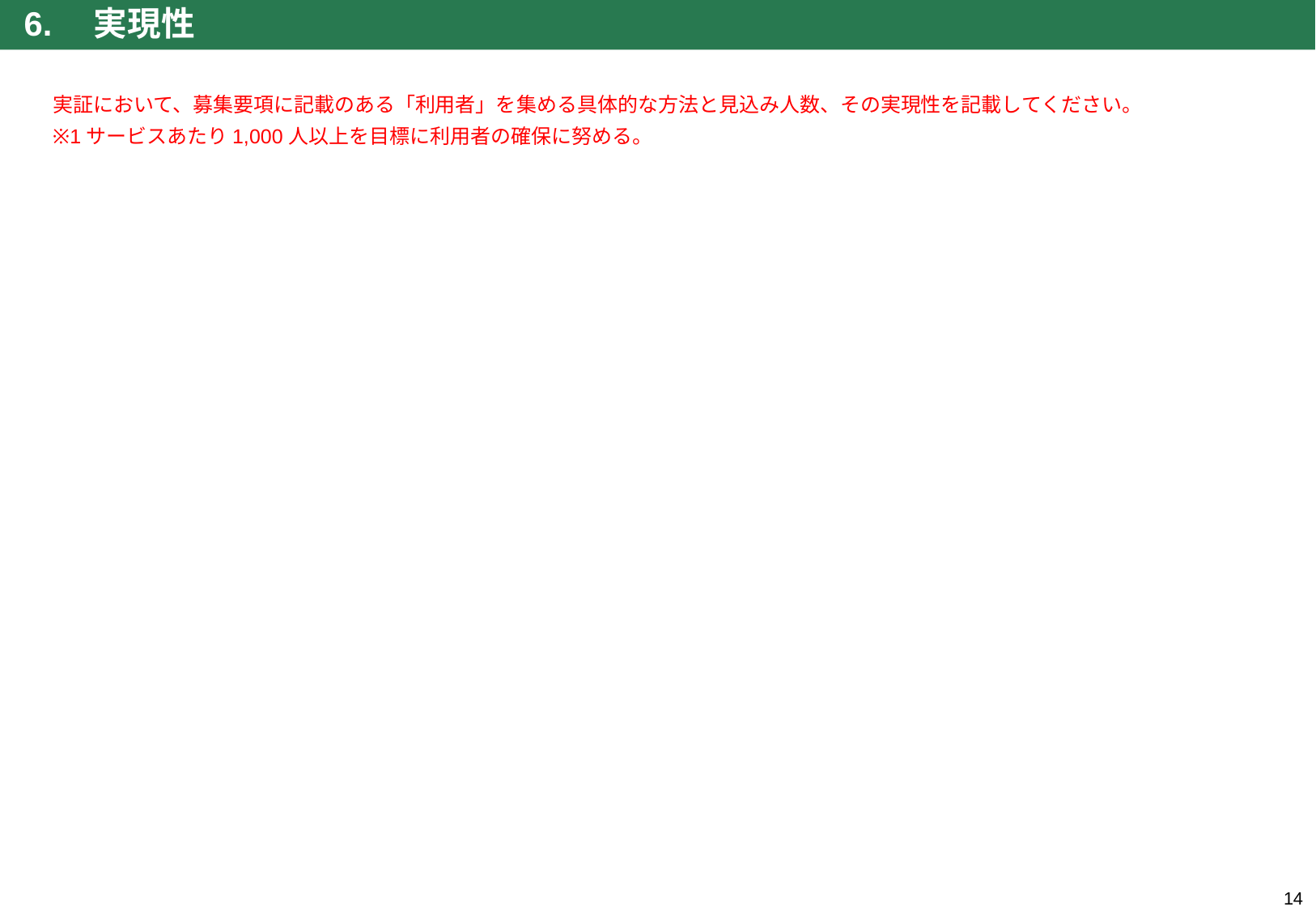

# 6.　実現性
実証において、募集要項に記載のある「利用者」を集める具体的な方法と見込み人数、その実現性を記載してください。
※1サービスあたり1,000人以上を目標に利用者の確保に努める。
14